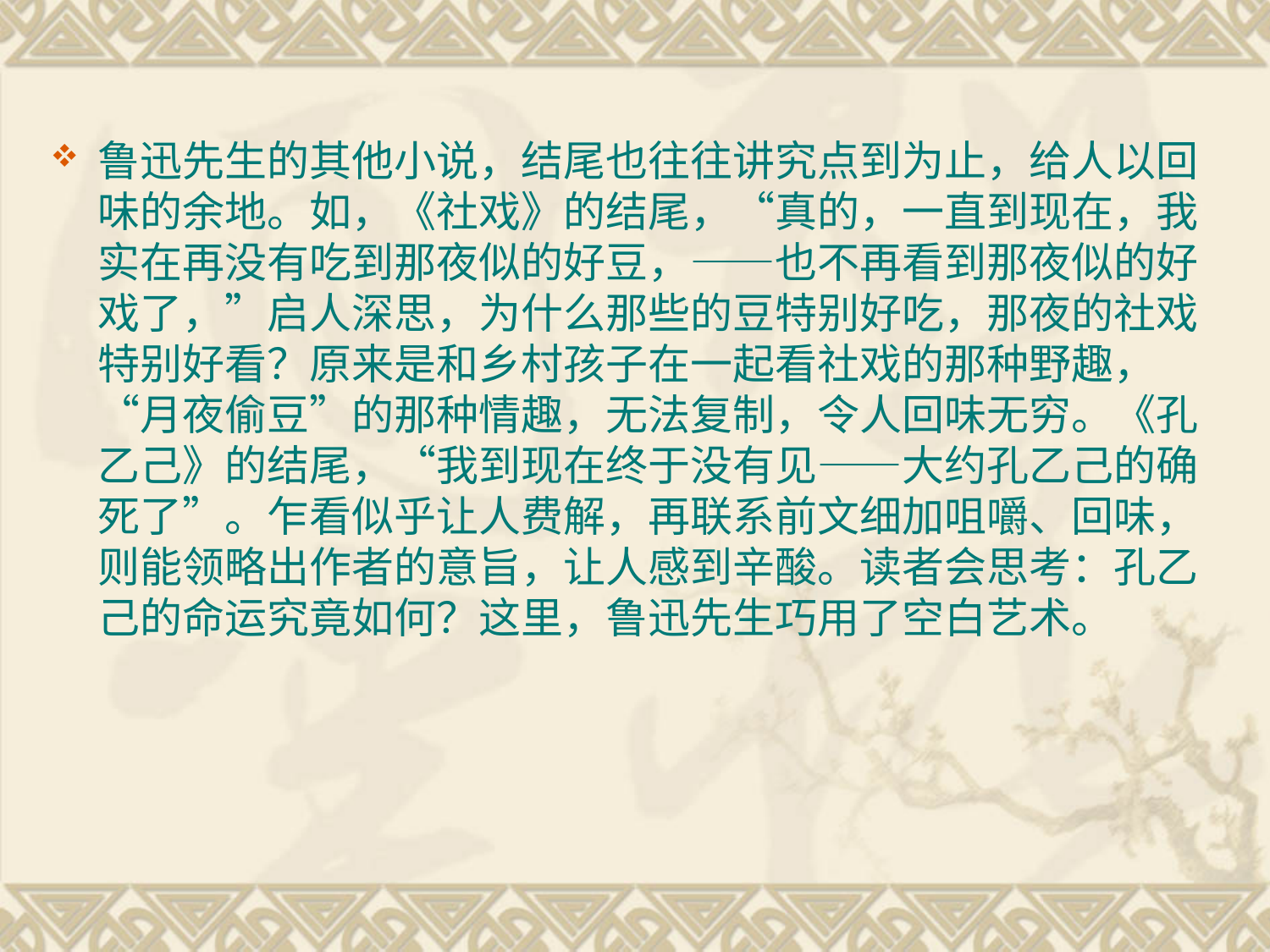

鲁迅先生的其他小说，结尾也往往讲究点到为止，给人以回味的余地。如，《社戏》的结尾，“真的，一直到现在，我实在再没有吃到那夜似的好豆，——也不再看到那夜似的好戏了，”启人深思，为什么那些的豆特别好吃，那夜的社戏特别好看？原来是和乡村孩子在一起看社戏的那种野趣，“月夜偷豆”的那种情趣，无法复制，令人回味无穷。《孔乙己》的结尾，“我到现在终于没有见——大约孔乙己的确死了”。乍看似乎让人费解，再联系前文细加咀嚼、回味，则能领略出作者的意旨，让人感到辛酸。读者会思考：孔乙己的命运究竟如何？这里，鲁迅先生巧用了空白艺术。